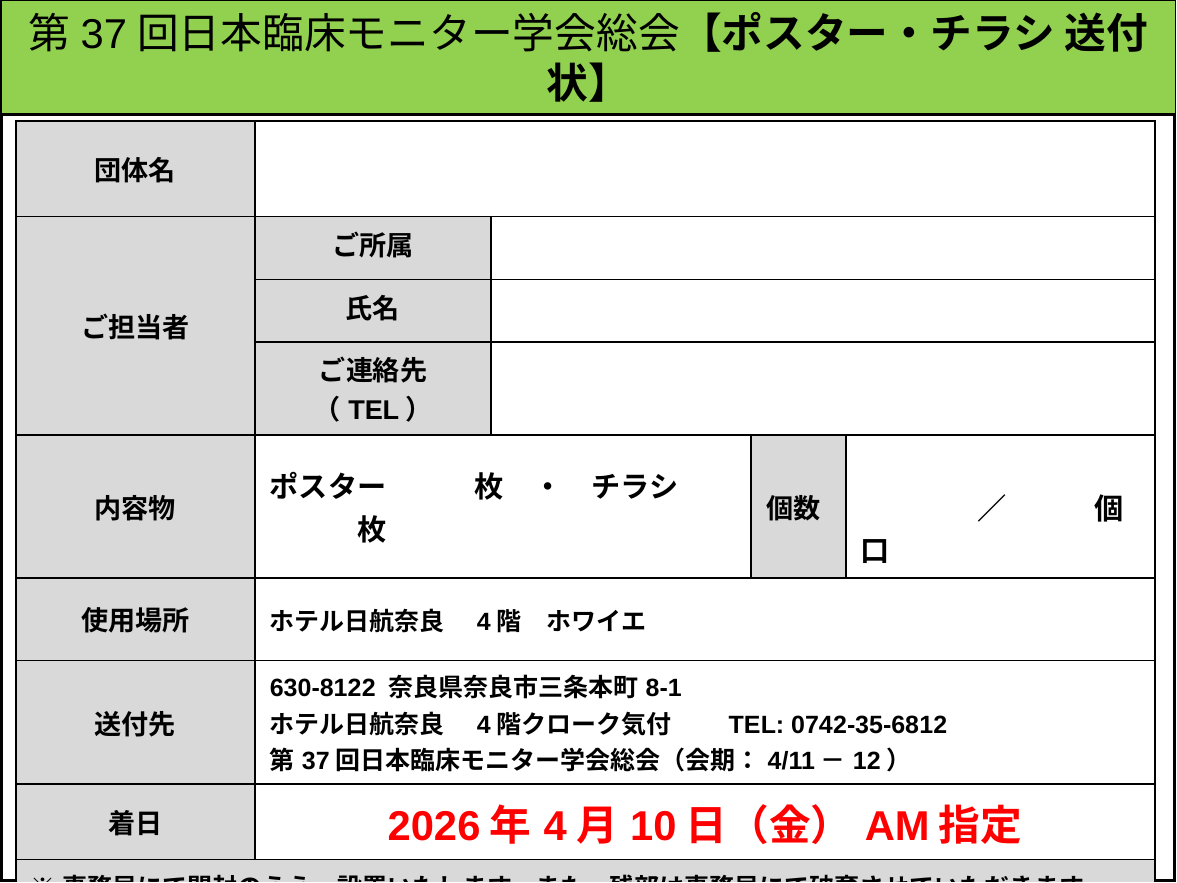

第37回日本臨床モニター学会総会【ポスター・チラシ 送付状】
| 団体名 |  |  |  |  |
| --- | --- | --- | --- | --- |
| ご担当者 | ご所属 |  |  |  |
|  | 氏名 |  |  |  |
|  | ご連絡先（TEL） |  |  |  |
| 内容物 | ポスター　　　枚　・　チラシ　　　　枚 |  | 個数 | ／　　　個口 |
| 使用場所 | ホテル日航奈良　4階　ホワイエ |  |  |  |
| 送付先 | 630-8122 奈良県奈良市三条本町8-1 ホテル日航奈良　4階クローク気付　　TEL: 0742-35-6812 第37回日本臨床モニター学会総会（会期：4/11－12） |  |  |  |
| 着日 | 2026年4月10日（金）AM指定 |  |  |  |
| ※事務局にて開封のうえ、設置いたします。また、残部は事務局にて破棄させていただきます。 ※必要事項を全てご記入の上、必ず荷物側面の見えやすい場所に全ての荷物に貼付してください。 ※本送付状はカラーで印刷をお願いします。 |  |  |  |  |